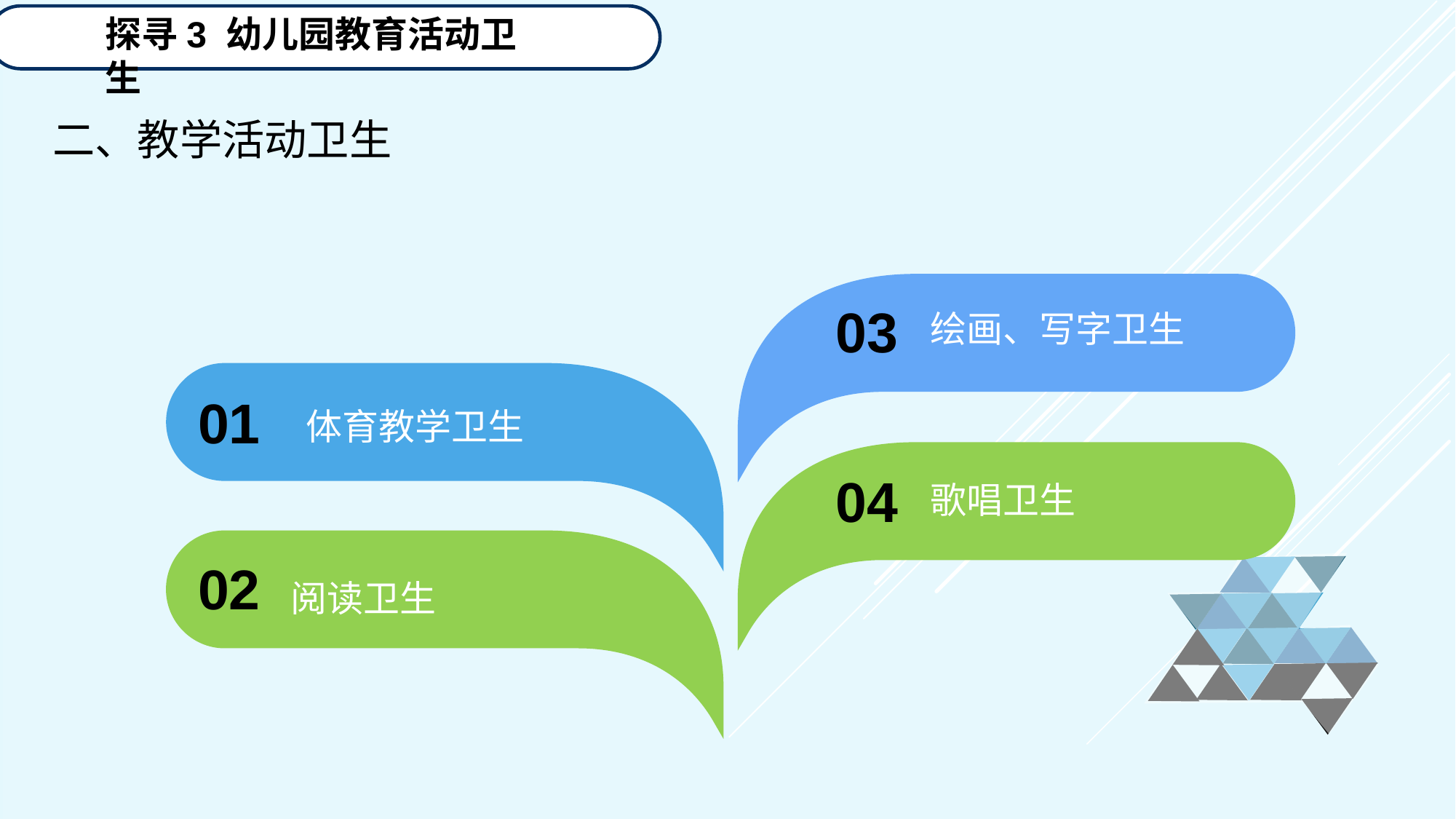

探寻3 幼儿园教育活动卫生
二、教学活动卫生

03
绘画、写字卫生

01
 体育教学卫生

04
歌唱卫生

02
阅读卫生
延迟符